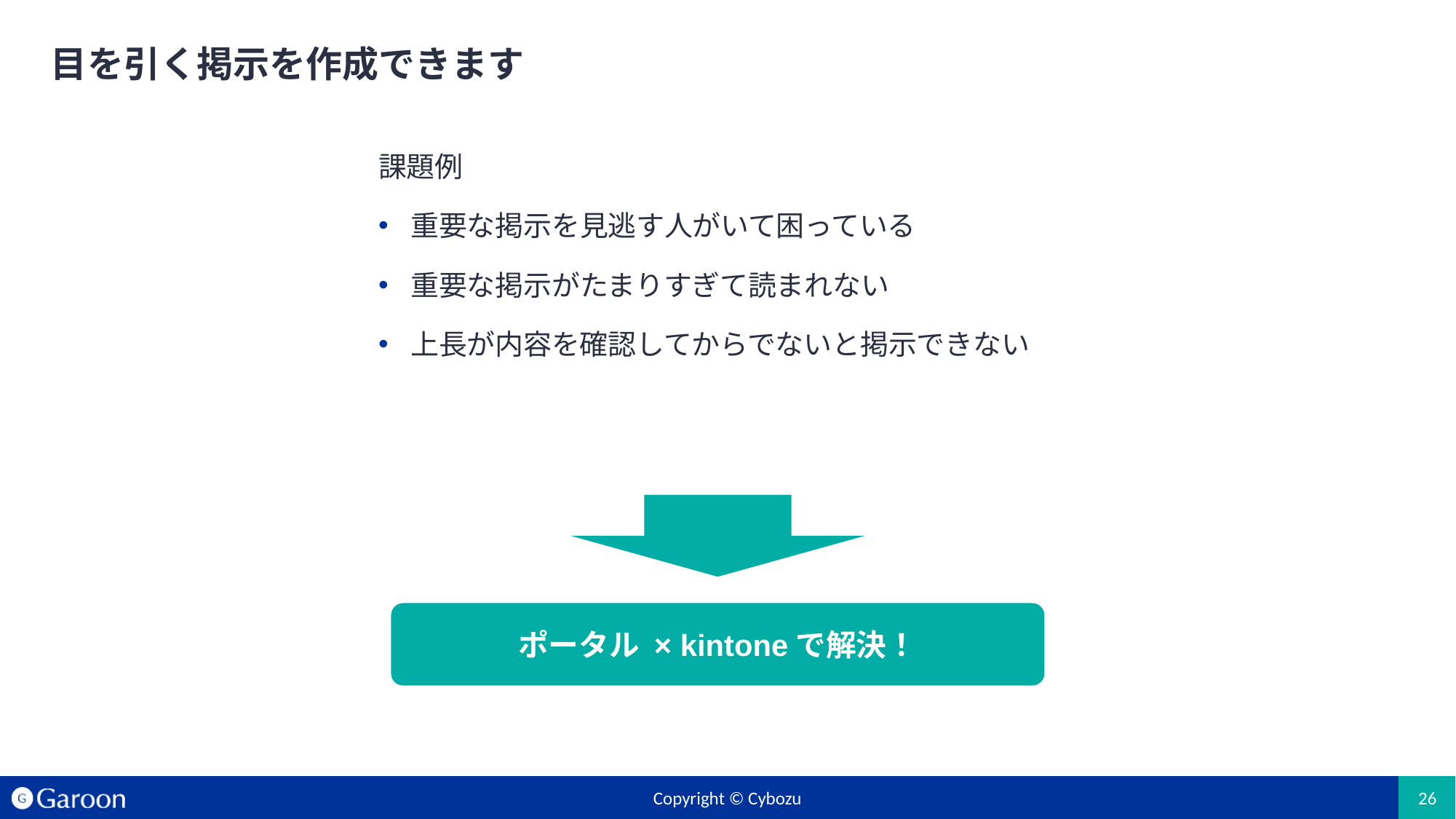

# 目を引く掲示を作成できます
課題例
重要な掲示を見逃す人がいて困っている
重要な掲示がたまりすぎて読まれない
上長が内容を確認してからでないと掲示できない

ポータル × kintoneで解決！